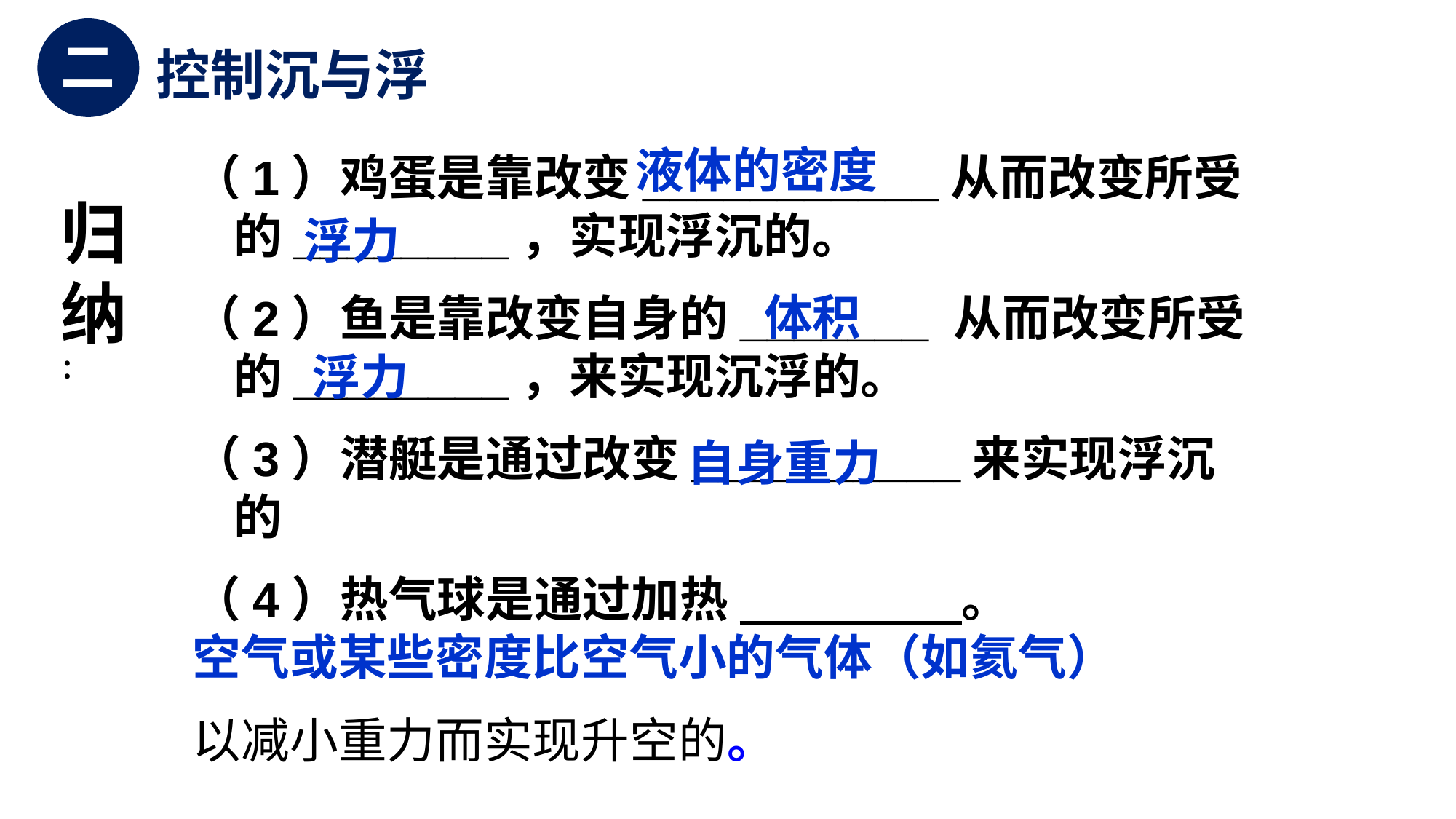

二
控制沉与浮
液体的密度
（1）鸡蛋是靠改变___________从而改变所受的________，实现浮沉的。
（2）鱼是靠改变自身的_______ 从而改变所受的________，来实现沉浮的。
（3）潜艇是通过改变__________来实现浮沉的
（4）热气球是通过加热                     。
空气或某些密度比空气小的气体（如氦气）
以减小重力而实现升空的。
归纳：
浮力
体积
浮力
自身重力